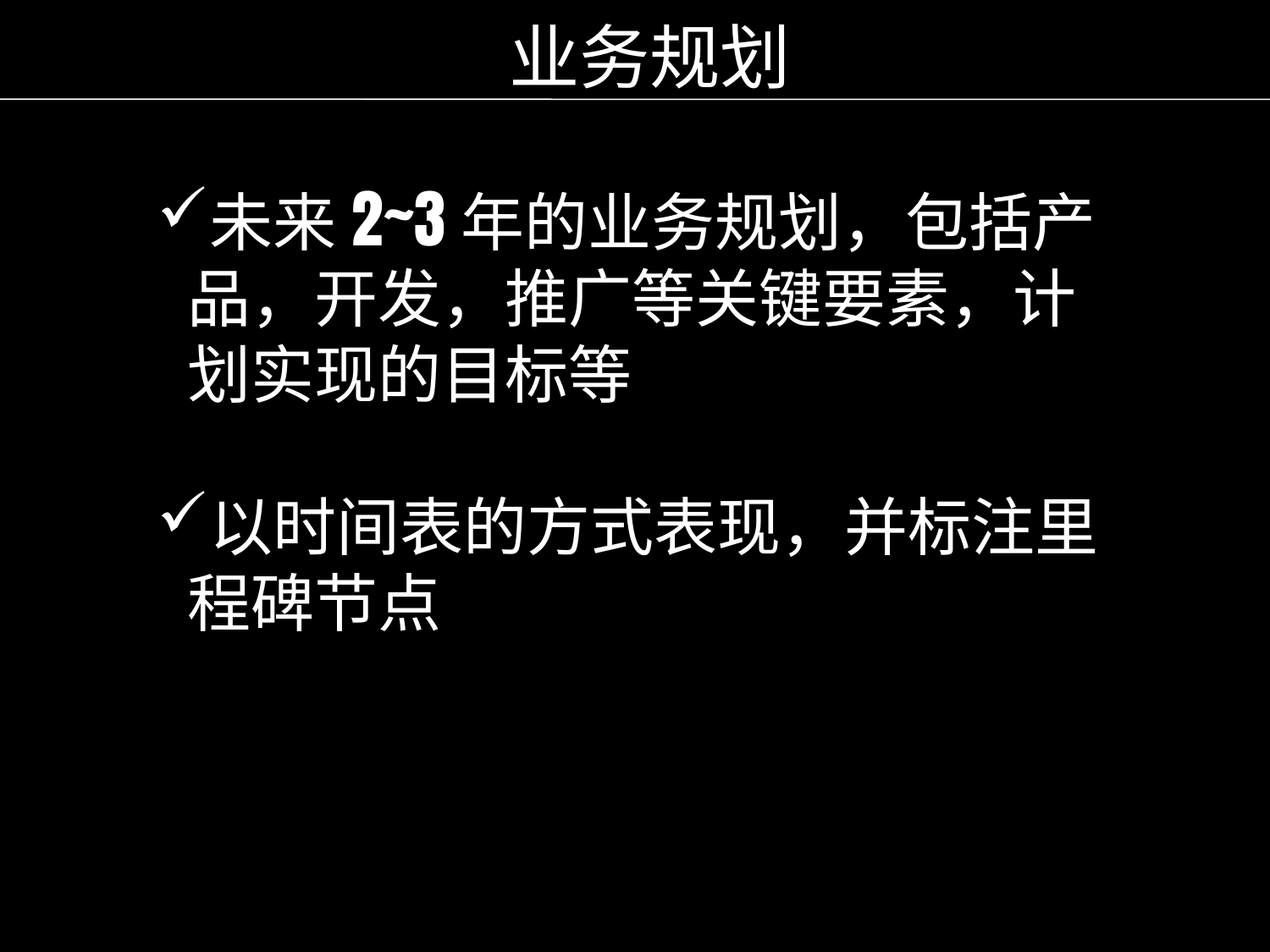

业务规划
未来2~3年的业务规划，包括产品，开发，推广等关键要素，计划实现的目标等

以时间表的方式表现，并标注里程碑节点